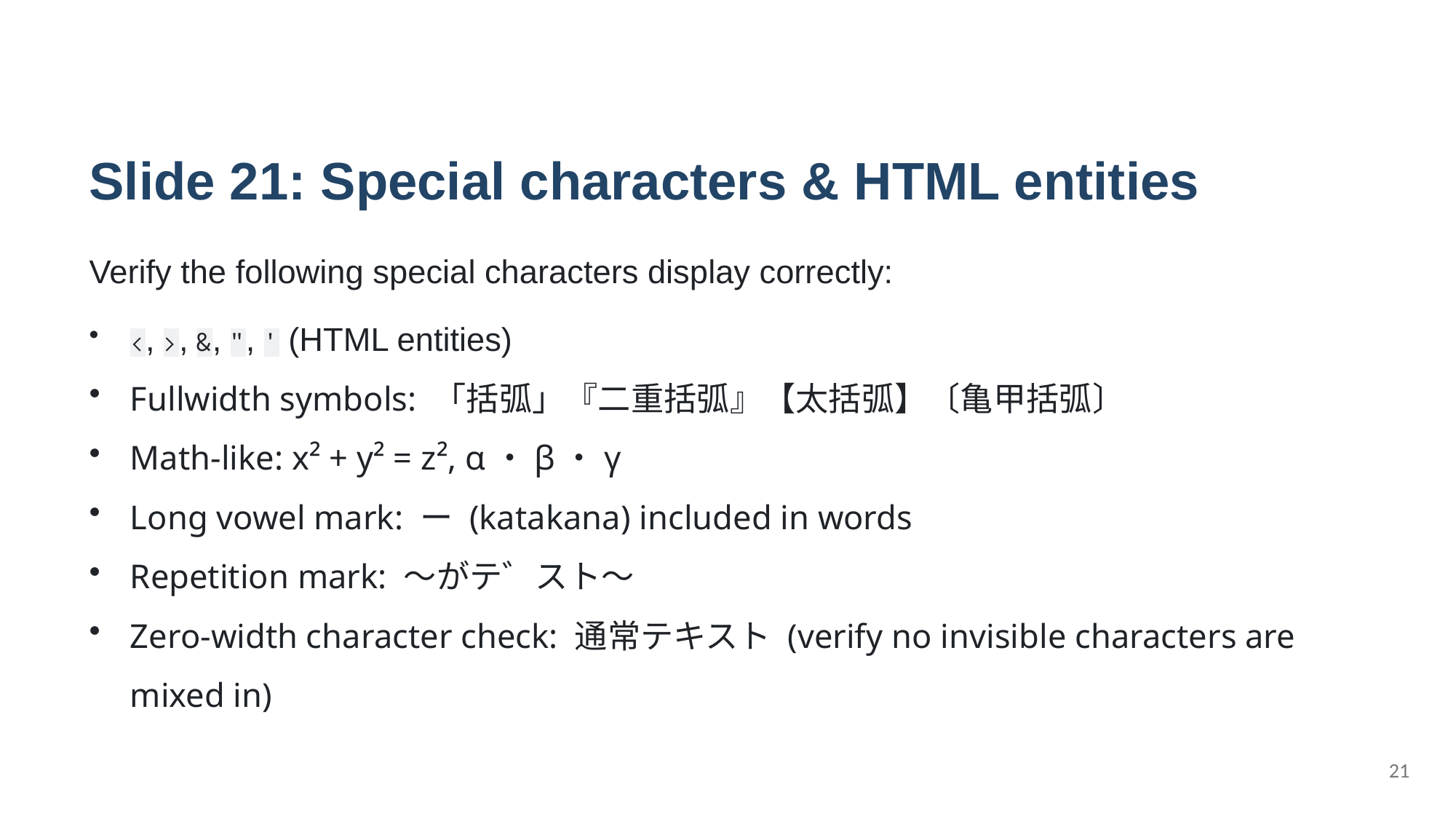

Slide 21: Special characters & HTML entities
Verify the following special characters display correctly:
<, >, &, ", ' (HTML entities)
Fullwidth symbols: 「括弧」『二重括弧』【太括弧】〔亀甲括弧〕
Math-like: x² + y² = z², α・β・γ
Long vowel mark: ー (katakana) included in words
Repetition mark: 〜がテ゛スト〜
Zero-width character check: 通常テキスト (verify no invisible characters are mixed in)
21